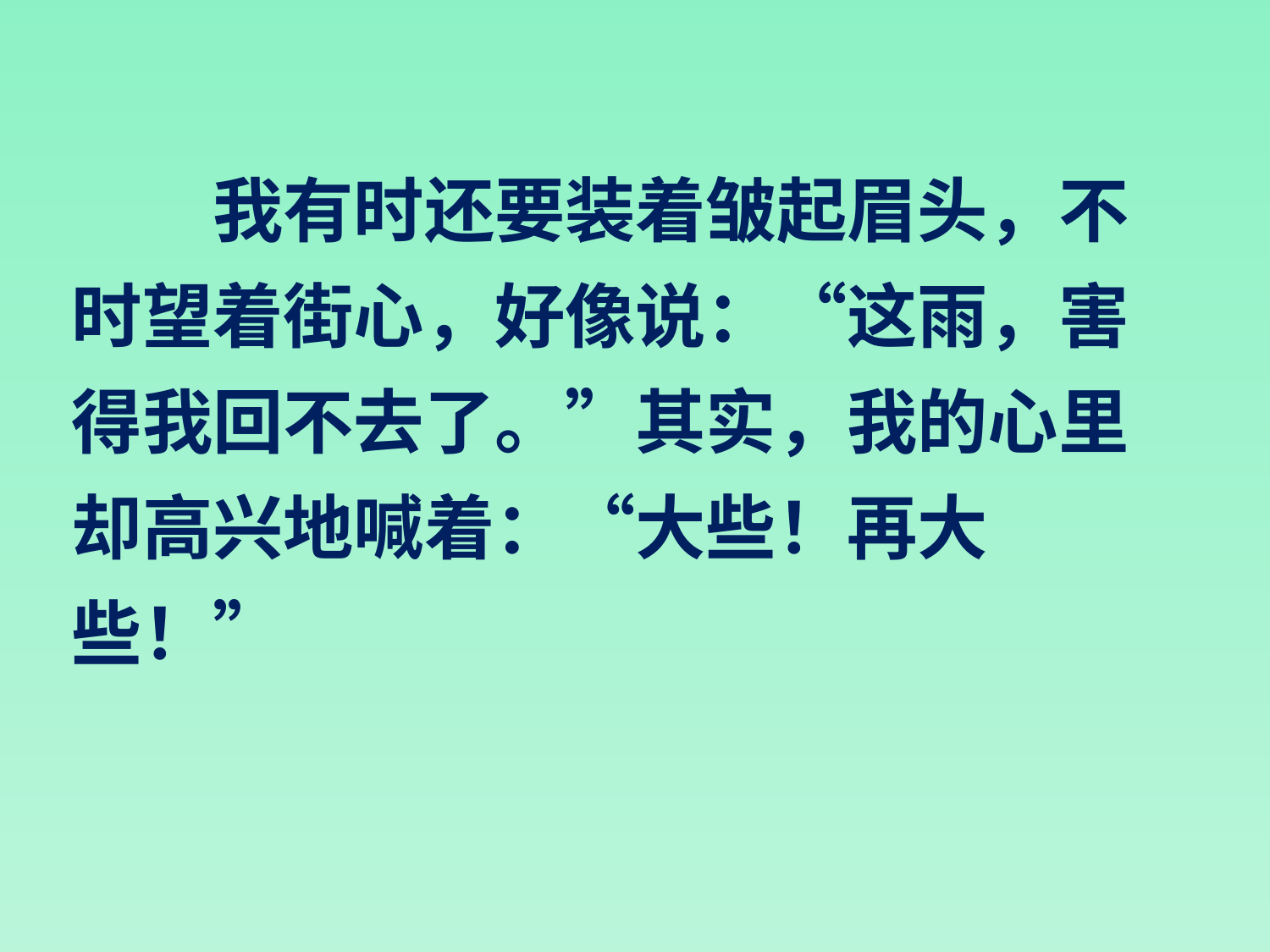

我有时还要装着皱起眉头，不时望着街心，好像说：“这雨，害得我回不去了。”其实，我的心里却高兴地喊着：“大些！再大些！”